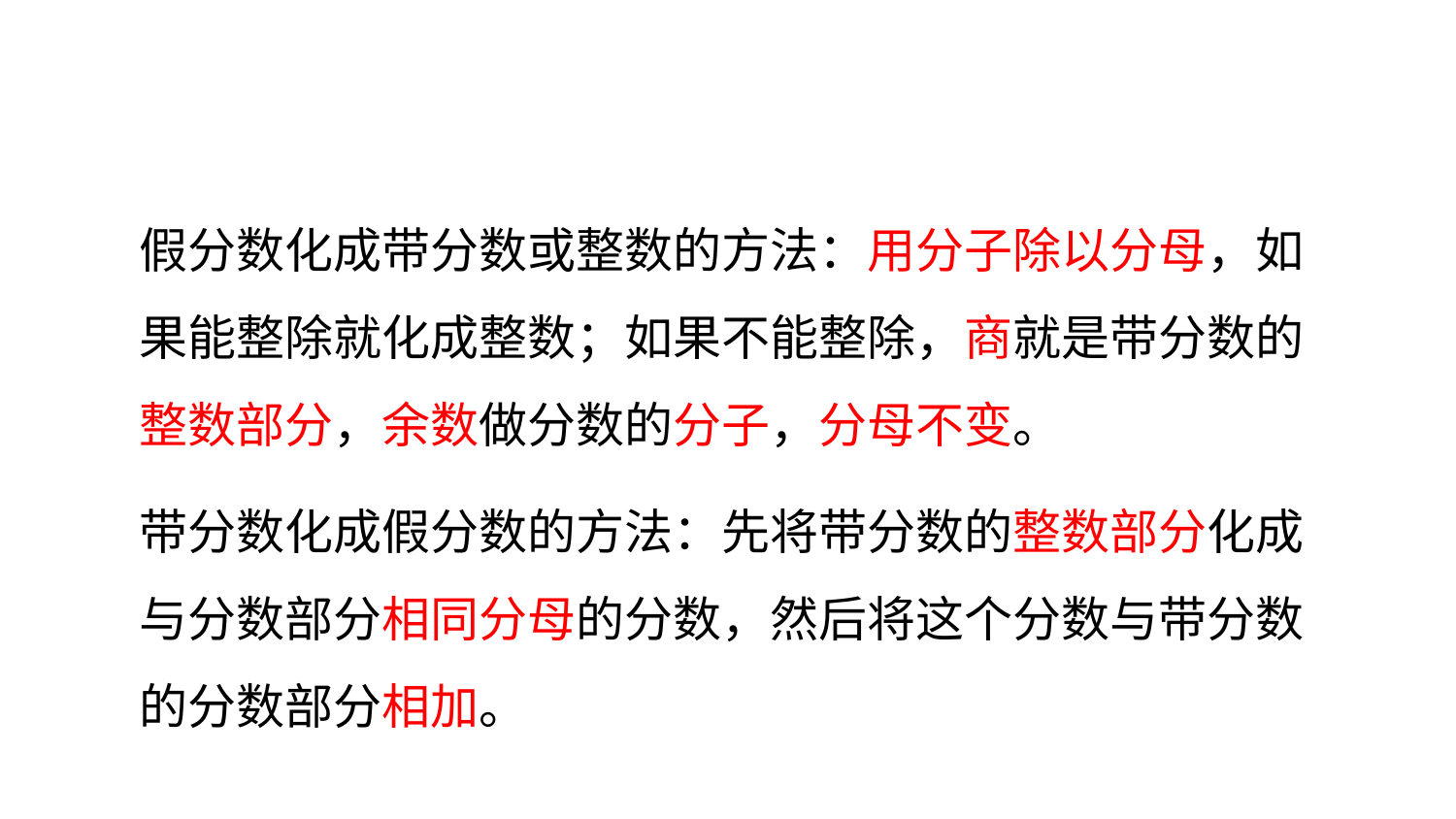

假分数化成带分数或整数的方法：用分子除以分母，如果能整除就化成整数；如果不能整除，商就是带分数的整数部分，余数做分数的分子，分母不变。
带分数化成假分数的方法：先将带分数的整数部分化成与分数部分相同分母的分数，然后将这个分数与带分数的分数部分相加。